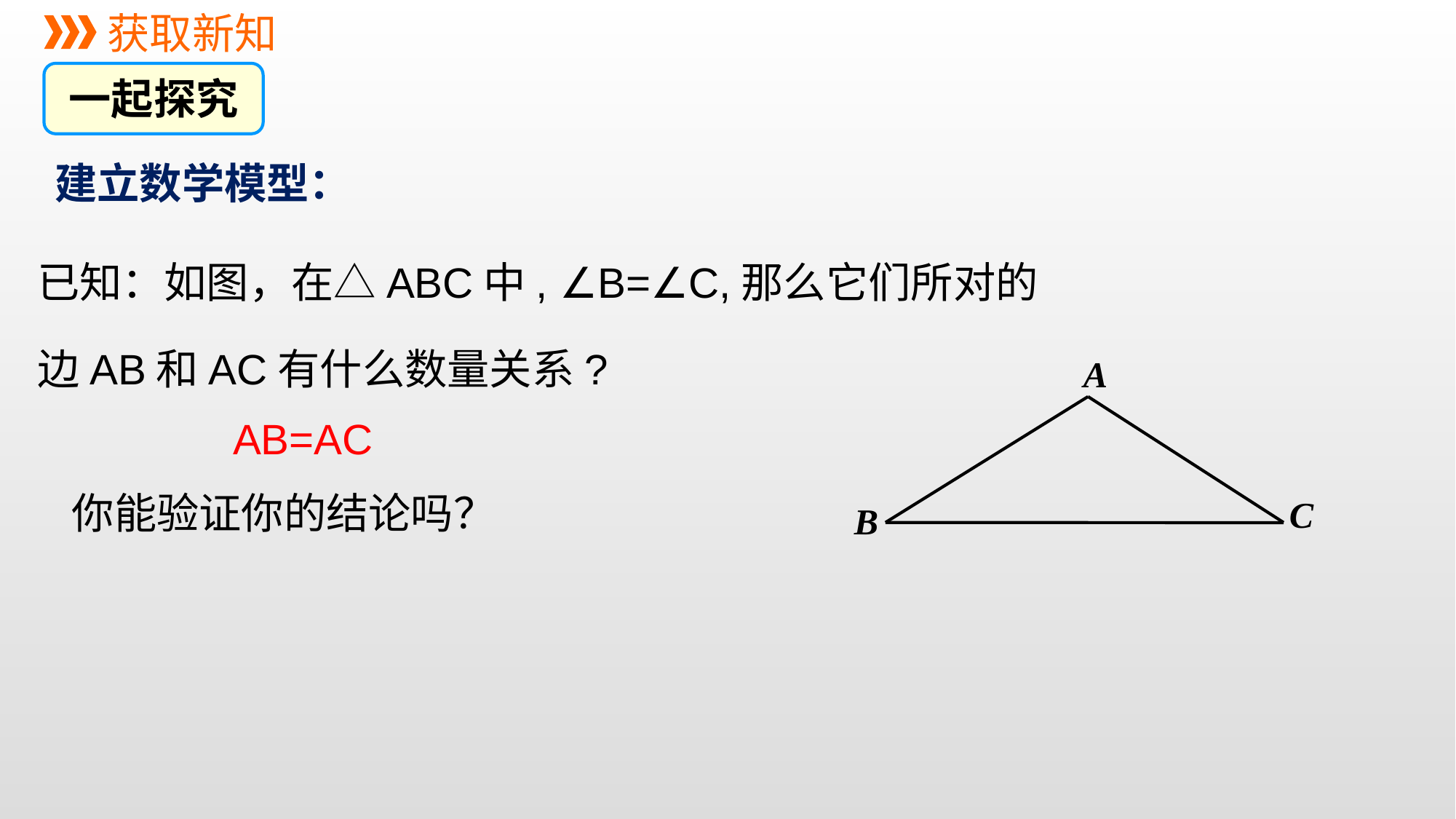

获取新知

一起探究
建立数学模型：
已知：如图，在△ABC中, ∠B=∠C,那么它们所对的边AB和AC有什么数量关系?

A

C

B

AB=AC
你能验证你的结论吗？